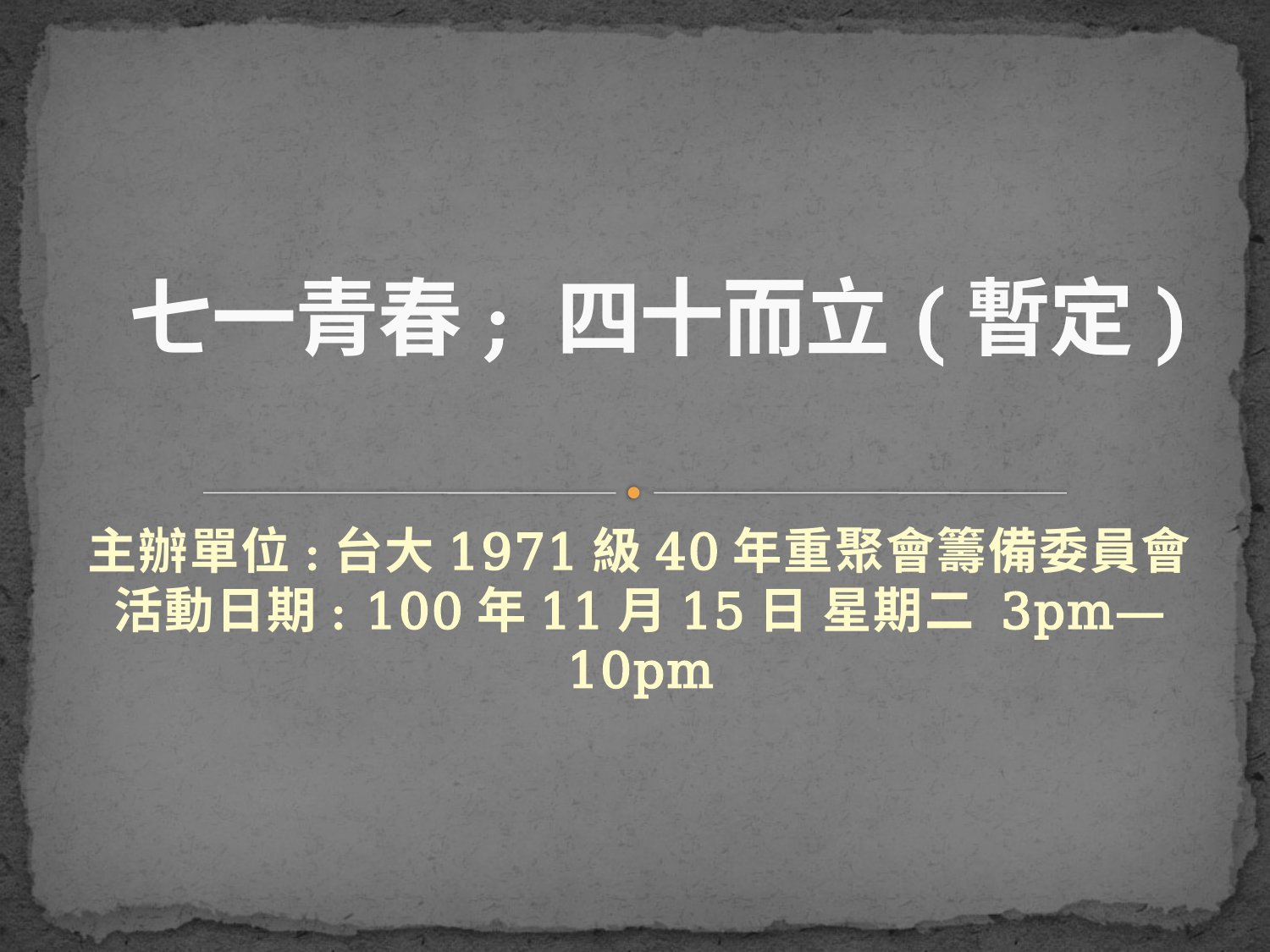

# 七一青春; 四十而立(暫定)
主辦單位:台大1971級40年重聚會籌備委員會
活動日期: 100年11月15日 星期二 3pm—10pm